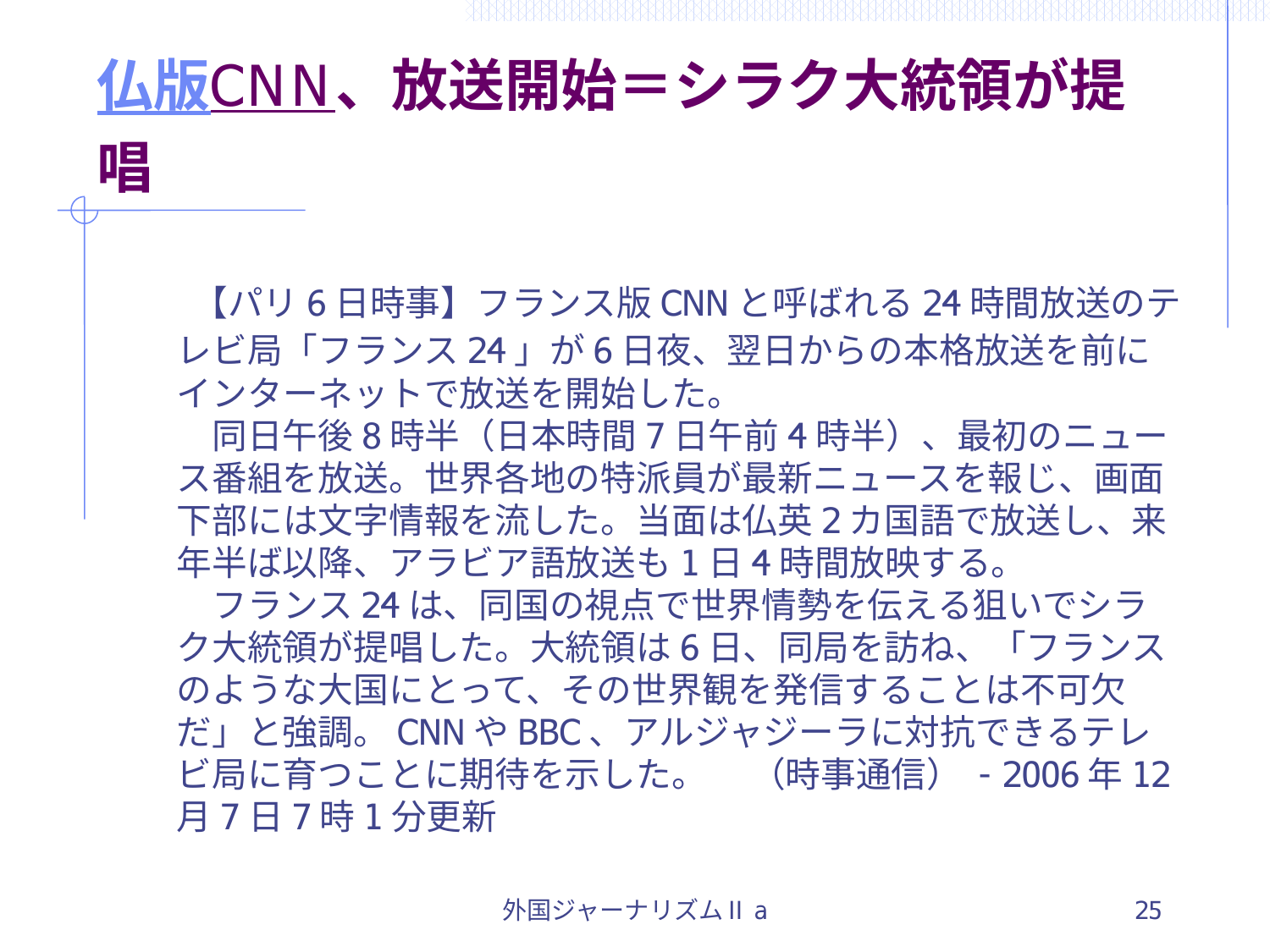

# 仏版CNN、放送開始＝シラク大統領が提唱
　【パリ6日時事】フランス版CNNと呼ばれる24時間放送のテレビ局「フランス24」が6日夜、翌日からの本格放送を前にインターネットで放送を開始した。
　同日午後8時半（日本時間7日午前4時半）、最初のニュース番組を放送。世界各地の特派員が最新ニュースを報じ、画面下部には文字情報を流した。当面は仏英2カ国語で放送し、来年半ば以降、アラビア語放送も1日4時間放映する。
　フランス24は、同国の視点で世界情勢を伝える狙いでシラク大統領が提唱した。大統領は6日、同局を訪ね、「フランスのような大国にとって、その世界観を発信することは不可欠だ」と強調。CNNやBBC、アルジャジーラに対抗できるテレビ局に育つことに期待を示した。　 （時事通信） - 2006年12月7日7時1分更新
外国ジャーナリズムⅡa
25